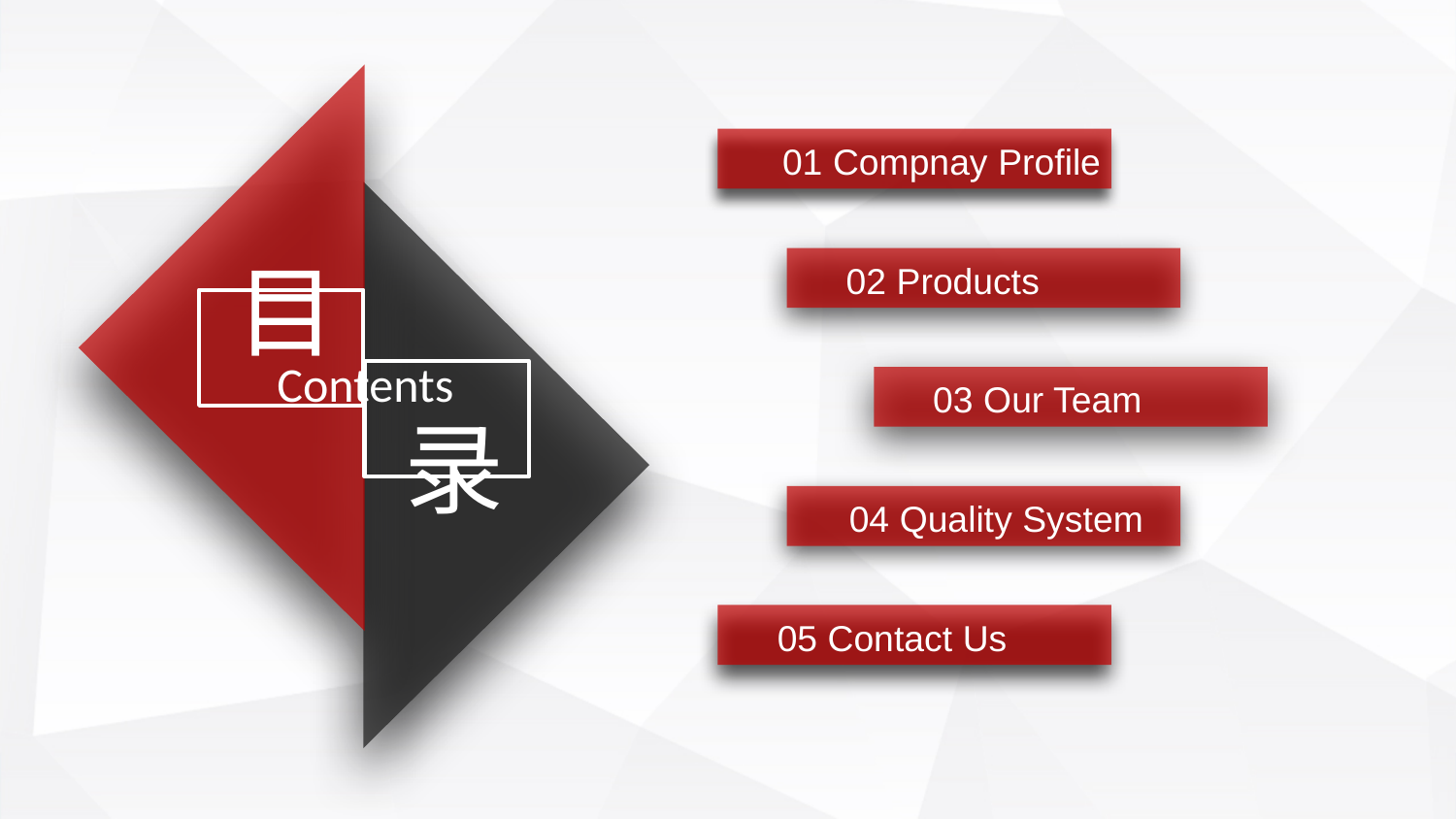

01 Compnay Profile

目

02 Products

Contents

03 Our Team
录

04 Quality System

05 Contact Us